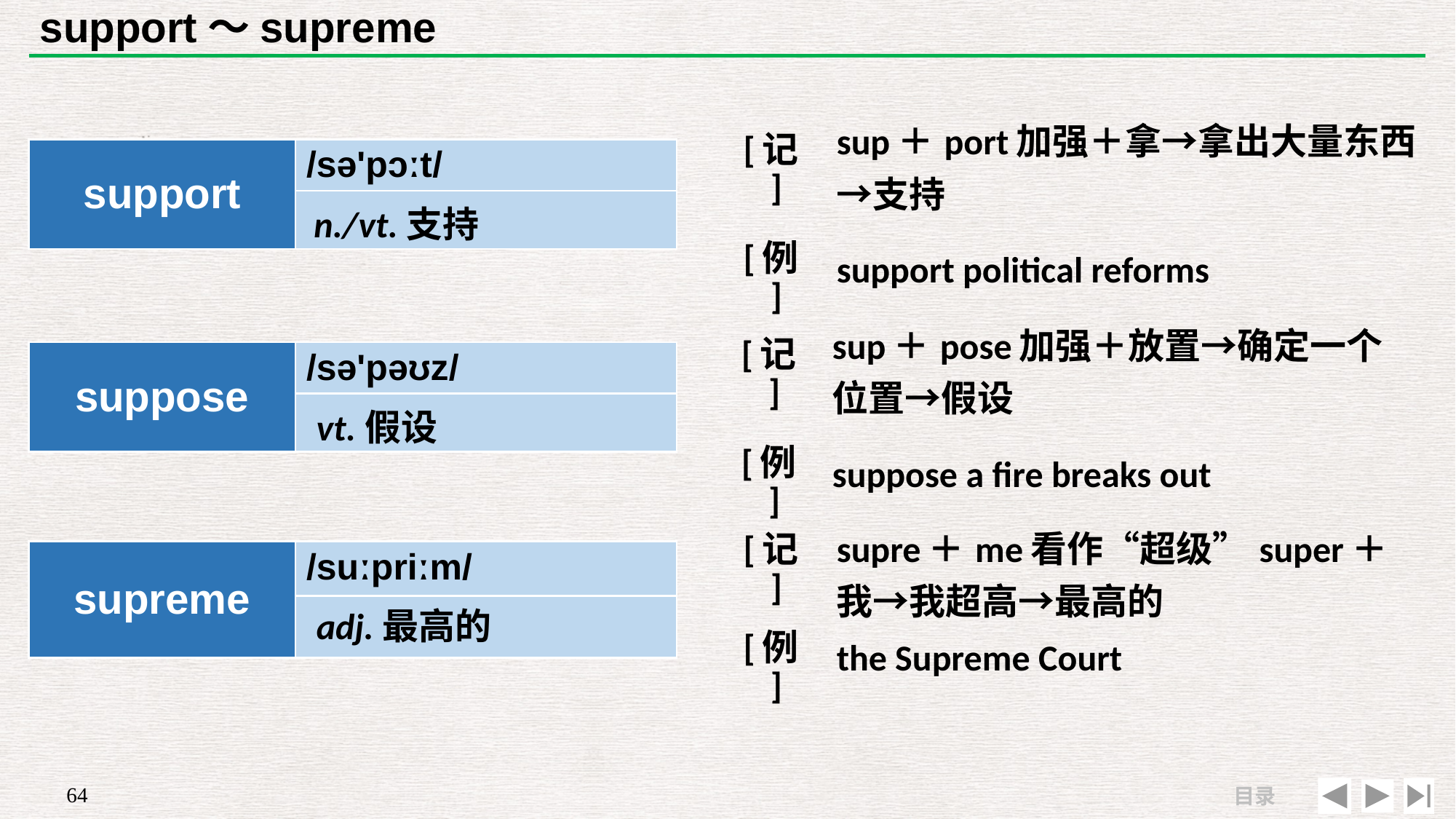

# support～supreme

| [记] | sup＋port加强＋拿→拿出大量东西→支持 |
| --- | --- |
| [例] | support political reforms |
| support | /sə'pɔːt/ |
| --- | --- |
|  |  |
n./vt.支持
| [记] | sup＋pose加强＋放置→确定一个 位置→假设 |
| --- | --- |
| [例] | suppose a fire breaks out |
| suppose | /sə'pəʊz/ |
| --- | --- |
|  |  |
vt.假设
| [记] | supre＋me看作“超级”super＋我→我超高→最高的 |
| --- | --- |
| [例] | the Supreme Court |
| supreme | /suːpriːm/ |
| --- | --- |
|  |  |
adj.最高的